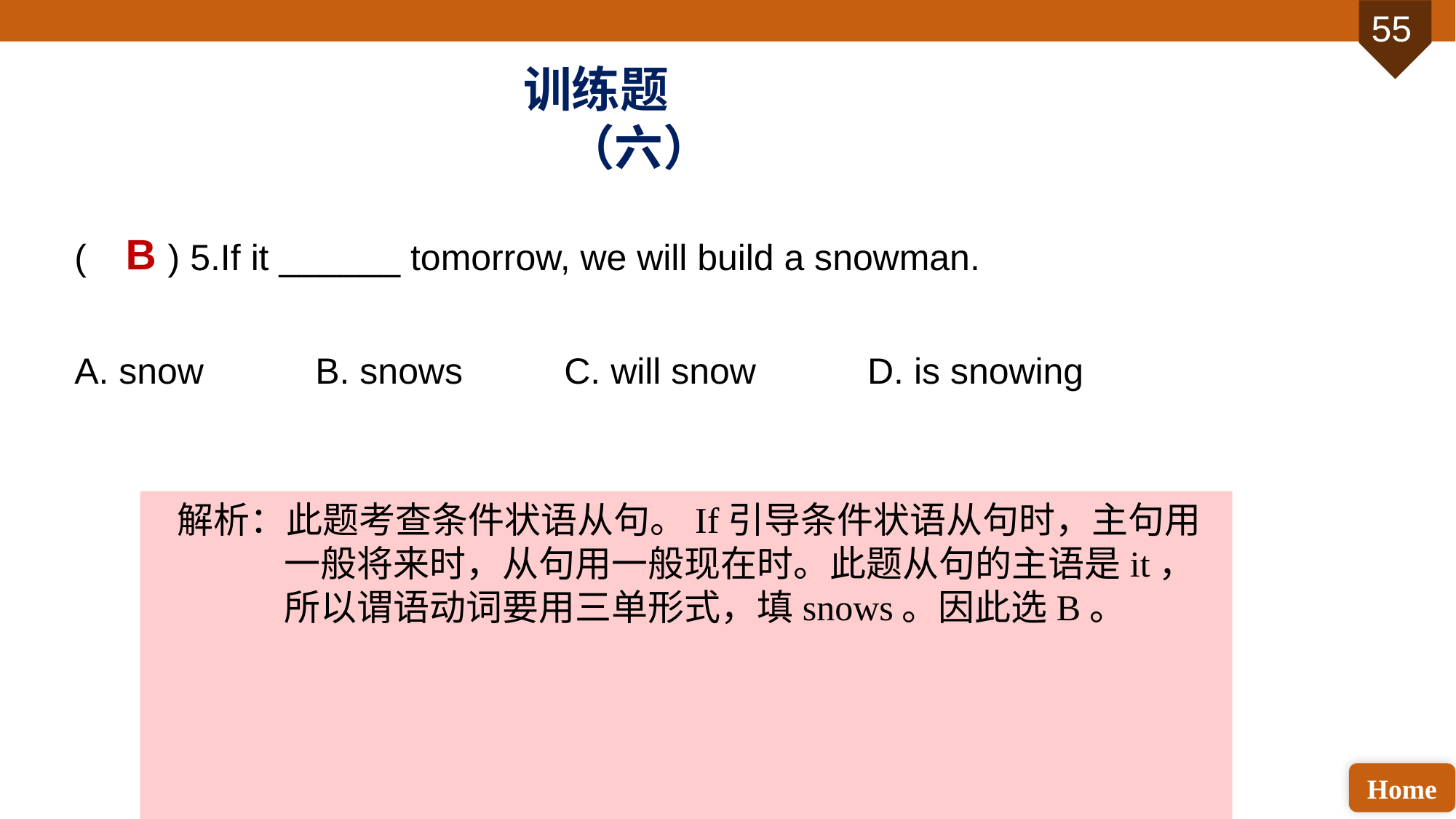

训练题（六）
(        ) 5.If it ______ tomorrow, we will build a snowman.

A. snow           B. snows          C. will snow           D. is snowing
B

解析：此题考查条件状语从句。If引导条件状语从句时，主句用一般将来时，从句用一般现在时。此题从句的主语是it，所以谓语动词要用三单形式，填snows。因此选B。